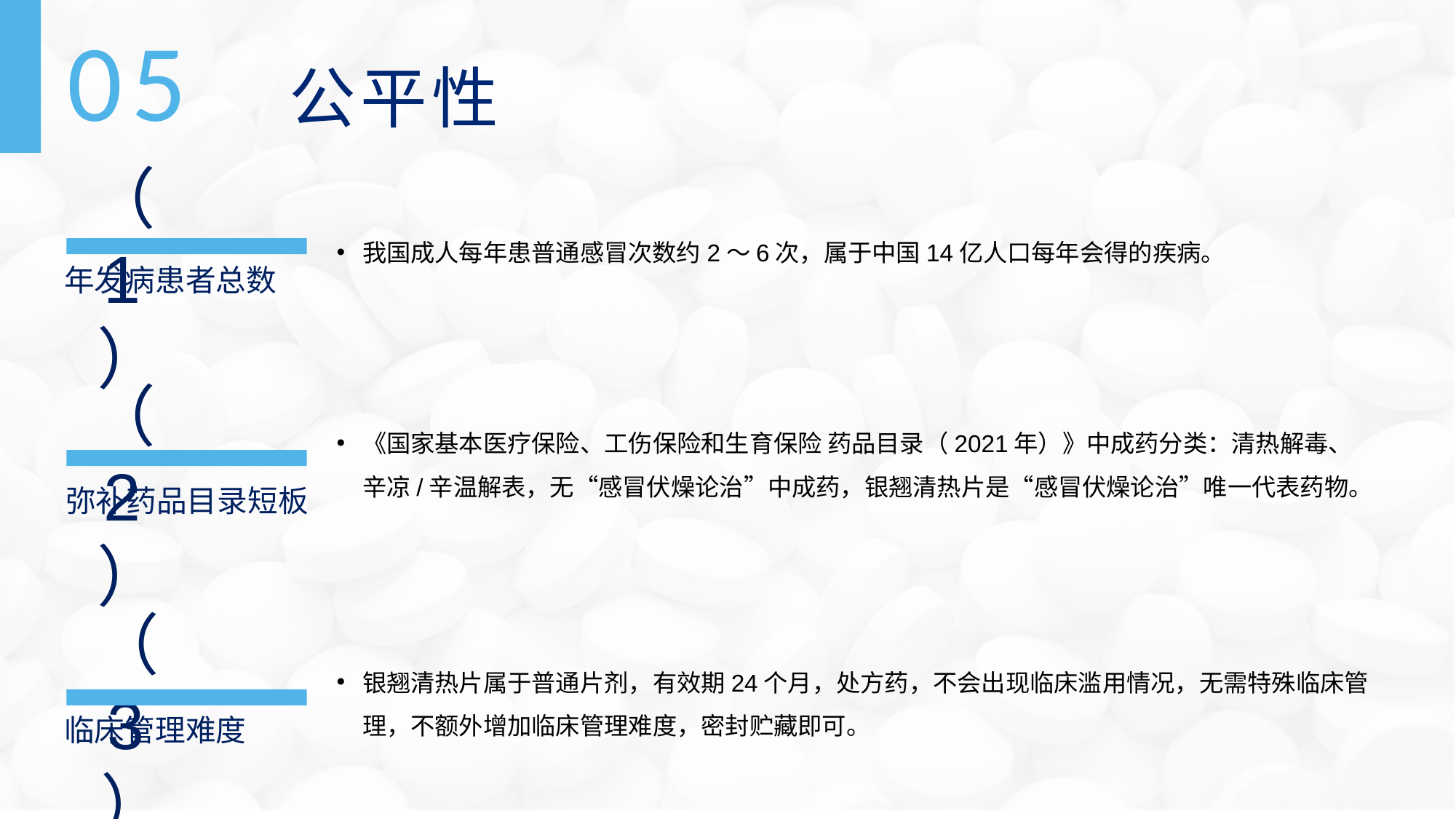

05
公平性
（1）
我国成人每年患普通感冒次数约2～6次，属于中国14亿人口每年会得的疾病。

年发病患者总数
（2）
《国家基本医疗保险、工伤保险和生育保险 药品目录（2021年）》中成药分类：清热解毒、辛凉/辛温解表，无“感冒伏燥论治”中成药，银翘清热片是“感冒伏燥论治”唯一代表药物。

弥补药品目录短板
（3）
银翘清热片属于普通片剂，有效期24个月，处方药，不会出现临床滥用情况，无需特殊临床管理，不额外增加临床管理难度，密封贮藏即可。

临床管理难度